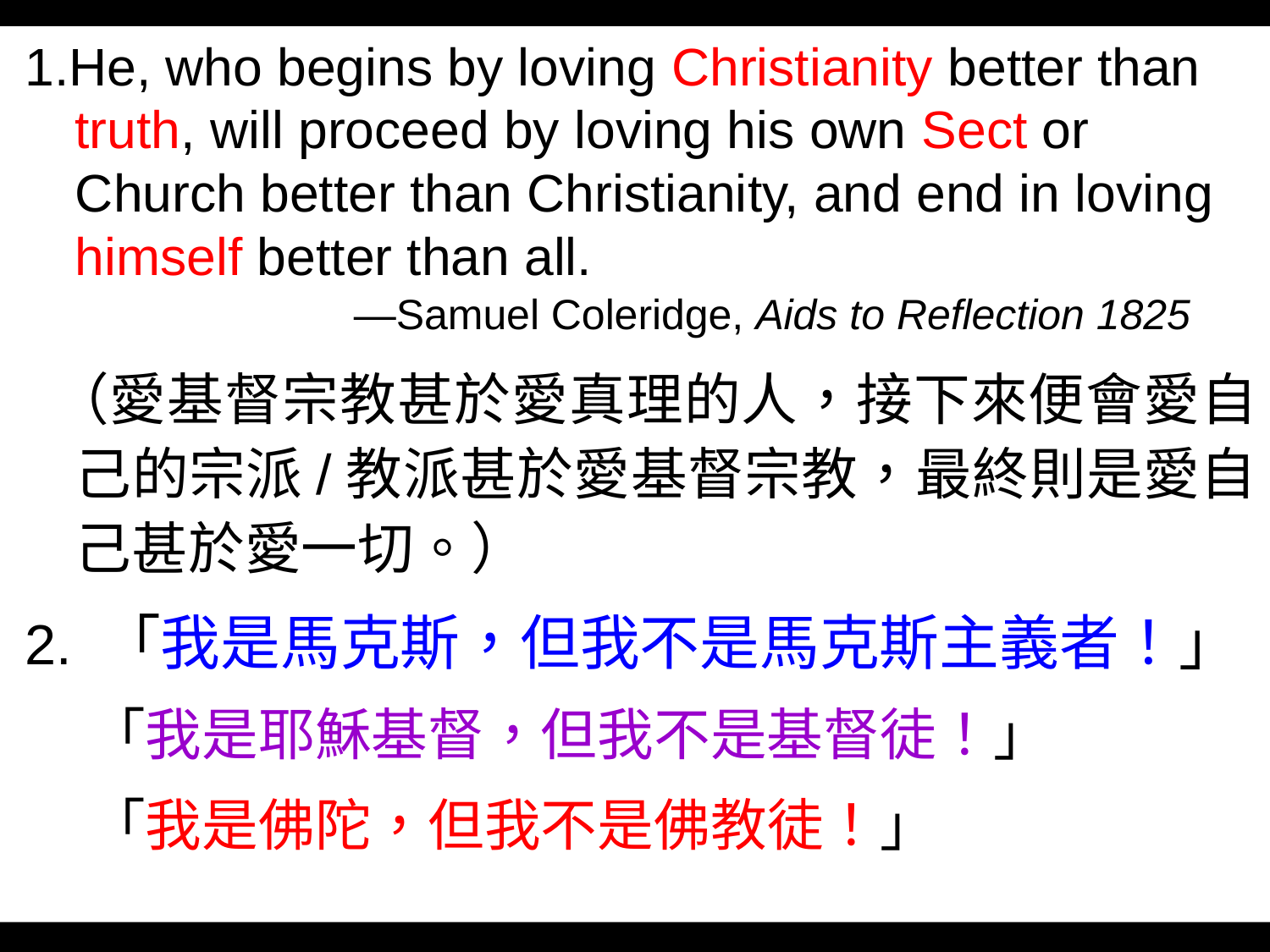

1.He, who begins by loving Christianity better than truth, will proceed by loving his own Sect or Church better than Christianity, and end in loving himself better than all.
                     —Samuel Coleridge, Aids to Reflection 1825
 （愛基督宗教甚於愛真理的人，接下來便會愛自己的宗派/教派甚於愛基督宗教，最終則是愛自己甚於愛一切。）
2. 「我是馬克斯，但我不是馬克斯主義者！」
    「我是耶穌基督，但我不是基督徒！」
    「我是佛陀，但我不是佛教徒！」